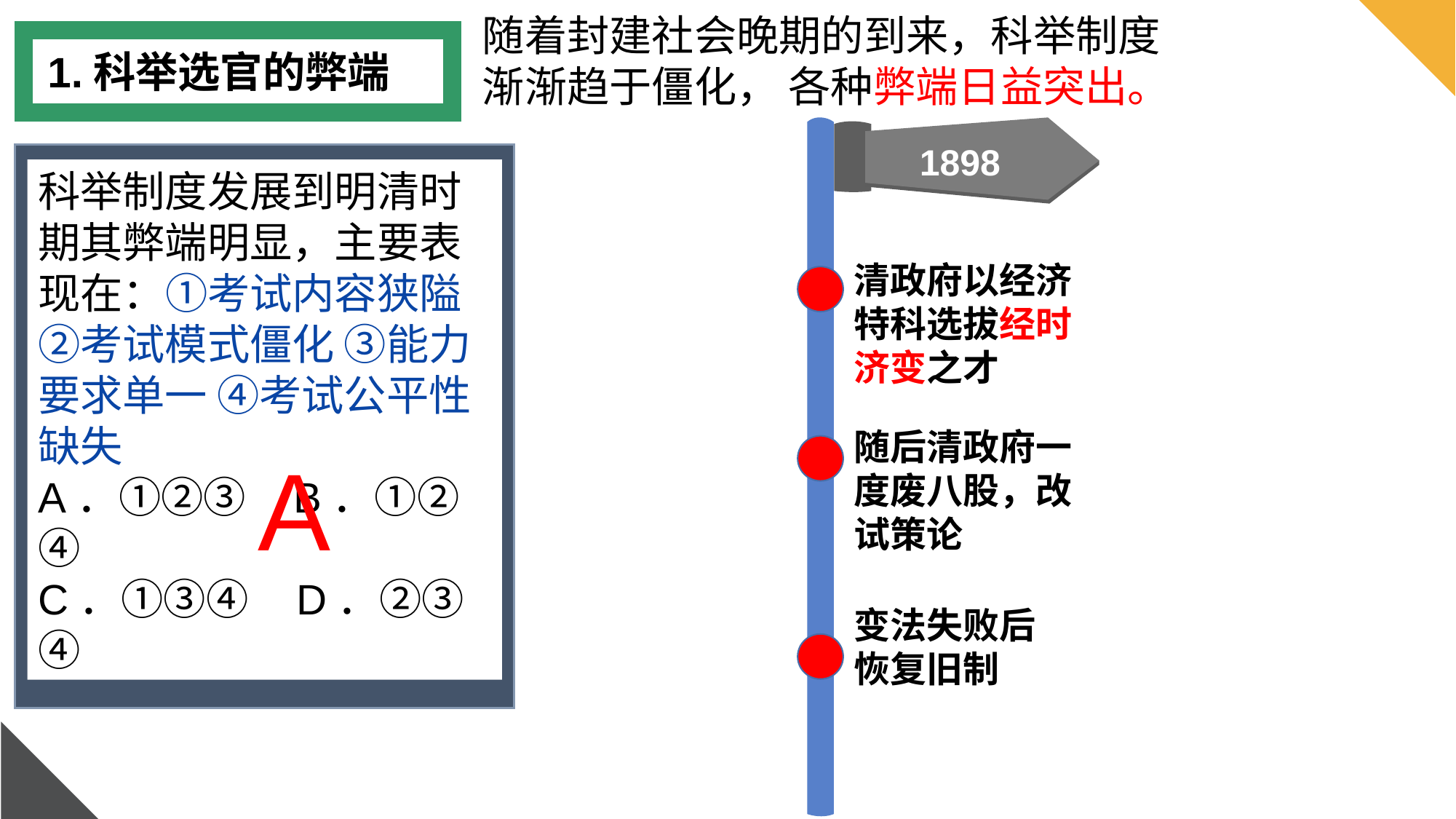

随着封建社会晚期的到来，科举制度渐渐趋于僵化， 各种弊端日益突出。

1.科举选官的弊端

1898

科举制度发展到明清时期其弊端明显，主要表现在：①考试内容狭隘 ②考试模式僵化 ③能力要求单一 ④考试公平性缺失
A．①②③    B．①②④
C．①③④    D．②③④
清政府以经济特科选拔经时济变之才

随后清政府一度废八股，改试策论
A

2012
变法失败后恢复旧制